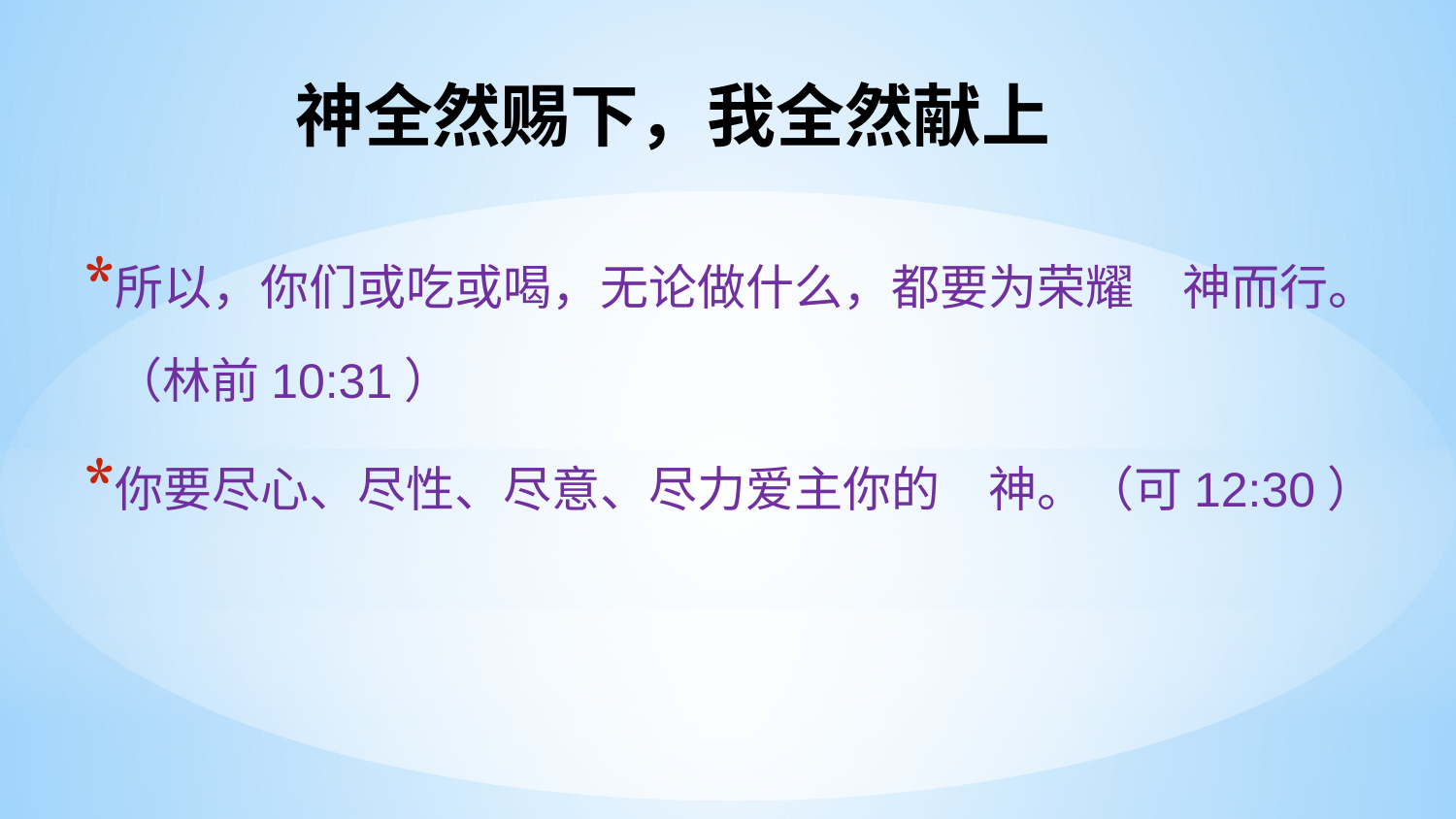

# 神全然赐下，我全然献上
所以，你们或吃或喝，无论做什么，都要为荣耀　神而行。（林前10:31）
你要尽心、尽性、尽意、尽力爱主你的　神。（可12:30）